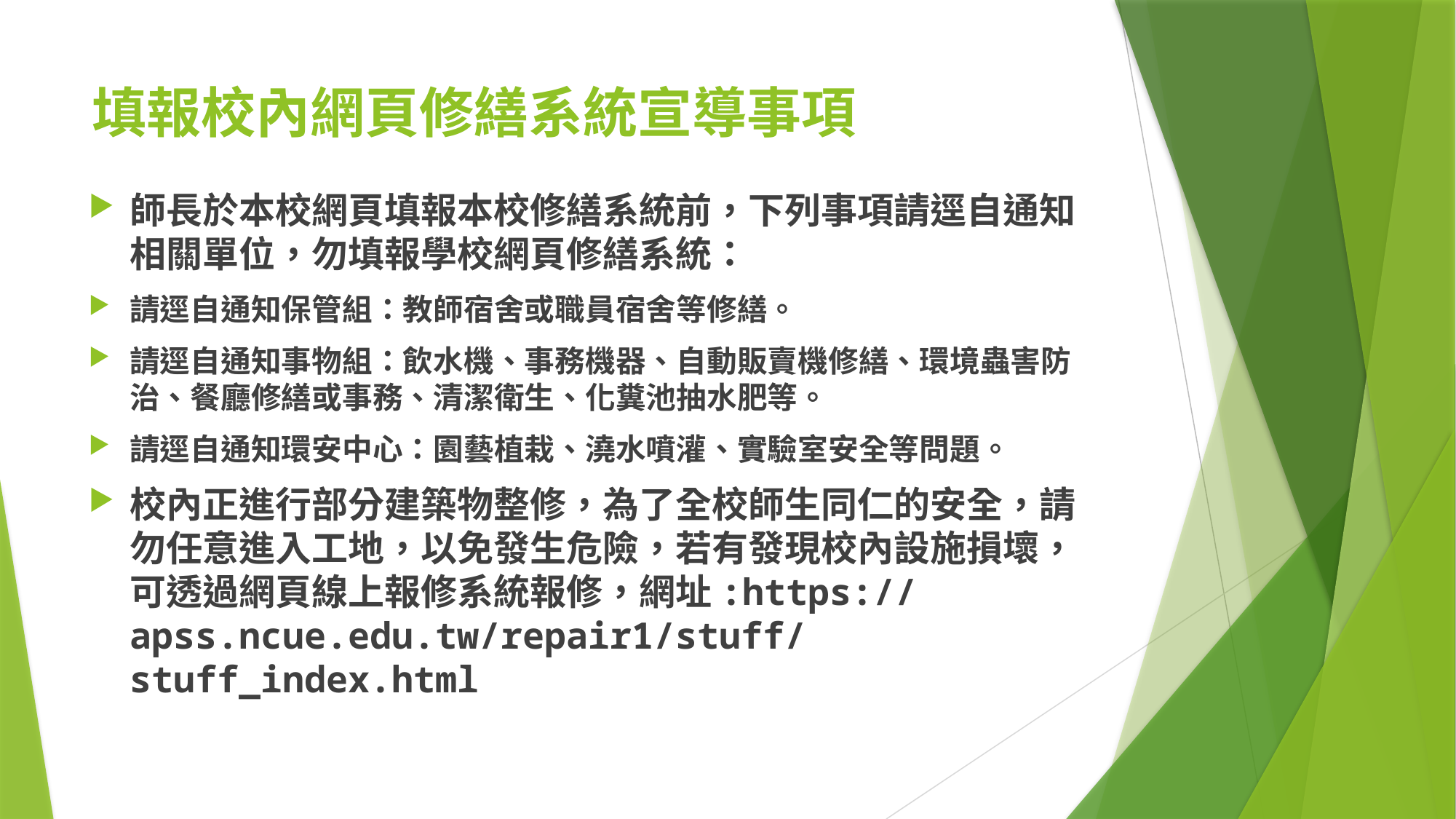

# 填報校內網頁修繕系統宣導事項
師長於本校網頁填報本校修繕系統前，下列事項請逕自通知相關單位，勿填報學校網頁修繕系統：
請逕自通知保管組：教師宿舍或職員宿舍等修繕。
請逕自通知事物組：飲水機、事務機器、自動販賣機修繕、環境蟲害防治、餐廳修繕或事務、清潔衛生、化糞池抽水肥等。
請逕自通知環安中心：園藝植栽、澆水噴灌、實驗室安全等問題。
校內正進行部分建築物整修，為了全校師生同仁的安全，請勿任意進入工地，以免發生危險，若有發現校內設施損壞，可透過網頁線上報修系統報修，網址:https://apss.ncue.edu.tw/repair1/stuff/stuff_index.html